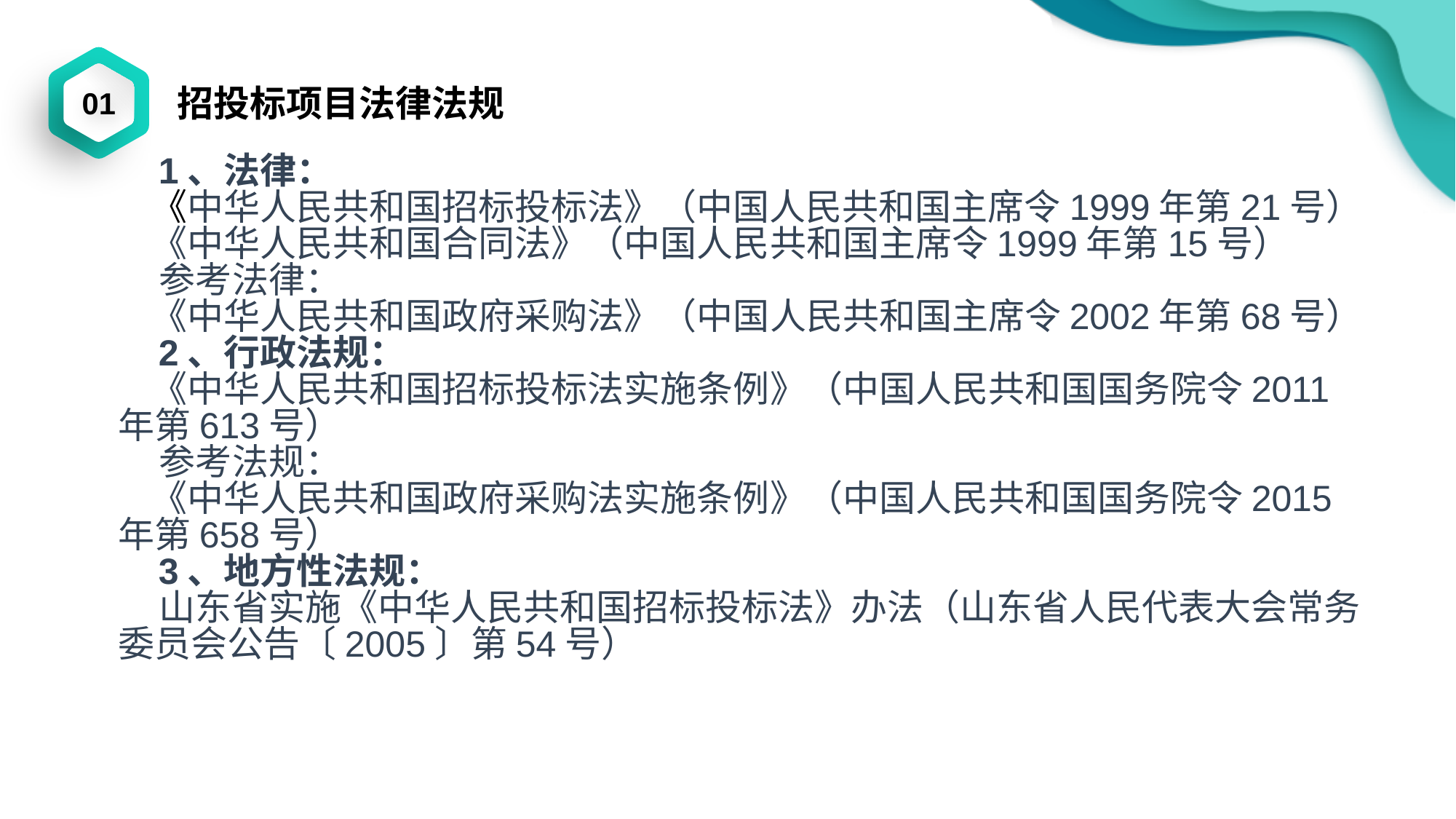

01
招投标项目法律法规
    1、法律：
   《中华人民共和国招标投标法》（中国人民共和国主席令1999年第21号）
   《中华人民共和国合同法》（中国人民共和国主席令1999年第15号）
    参考法律：
   《中华人民共和国政府采购法》（中国人民共和国主席令2002年第68号）
    2、行政法规：
   《中华人民共和国招标投标法实施条例》（中国人民共和国国务院令2011年第613号）
    参考法规：
   《中华人民共和国政府采购法实施条例》（中国人民共和国国务院令2015年第658号）
    3、地方性法规：
    山东省实施《中华人民共和国招标投标法》办法（山东省人民代表大会常务委员会公告〔2005〕第54号）